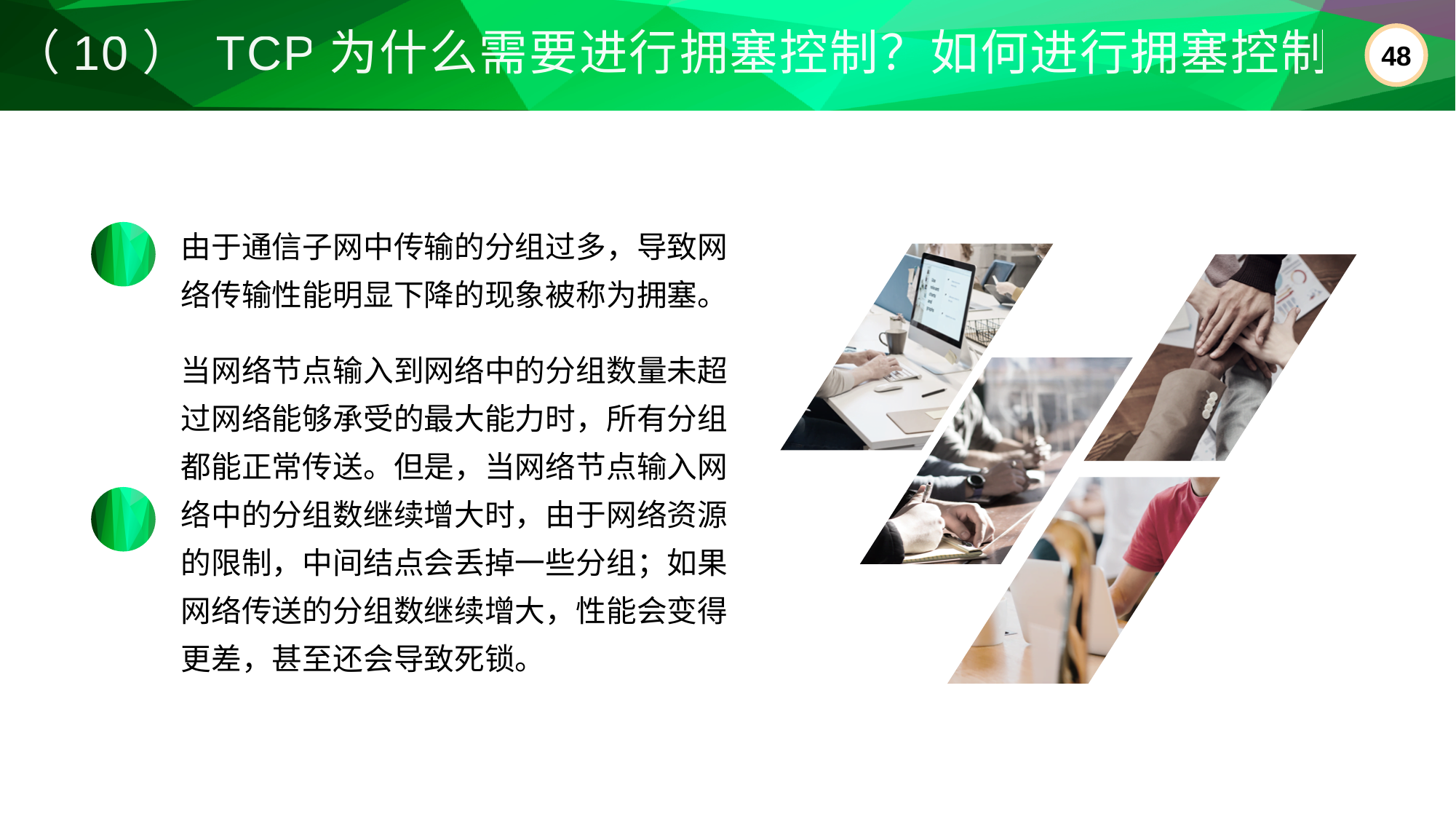

（10） TCP为什么需要进行拥塞控制？如何进行拥塞控制？
由于通信子网中传输的分组过多，导致网络传输性能明显下降的现象被称为拥塞。
当网络节点输入到网络中的分组数量未超过网络能够承受的最大能力时，所有分组都能正常传送。但是，当网络节点输入网络中的分组数继续增大时，由于网络资源的限制，中间结点会丢掉一些分组；如果网络传送的分组数继续增大，性能会变得更差，甚至还会导致死锁。